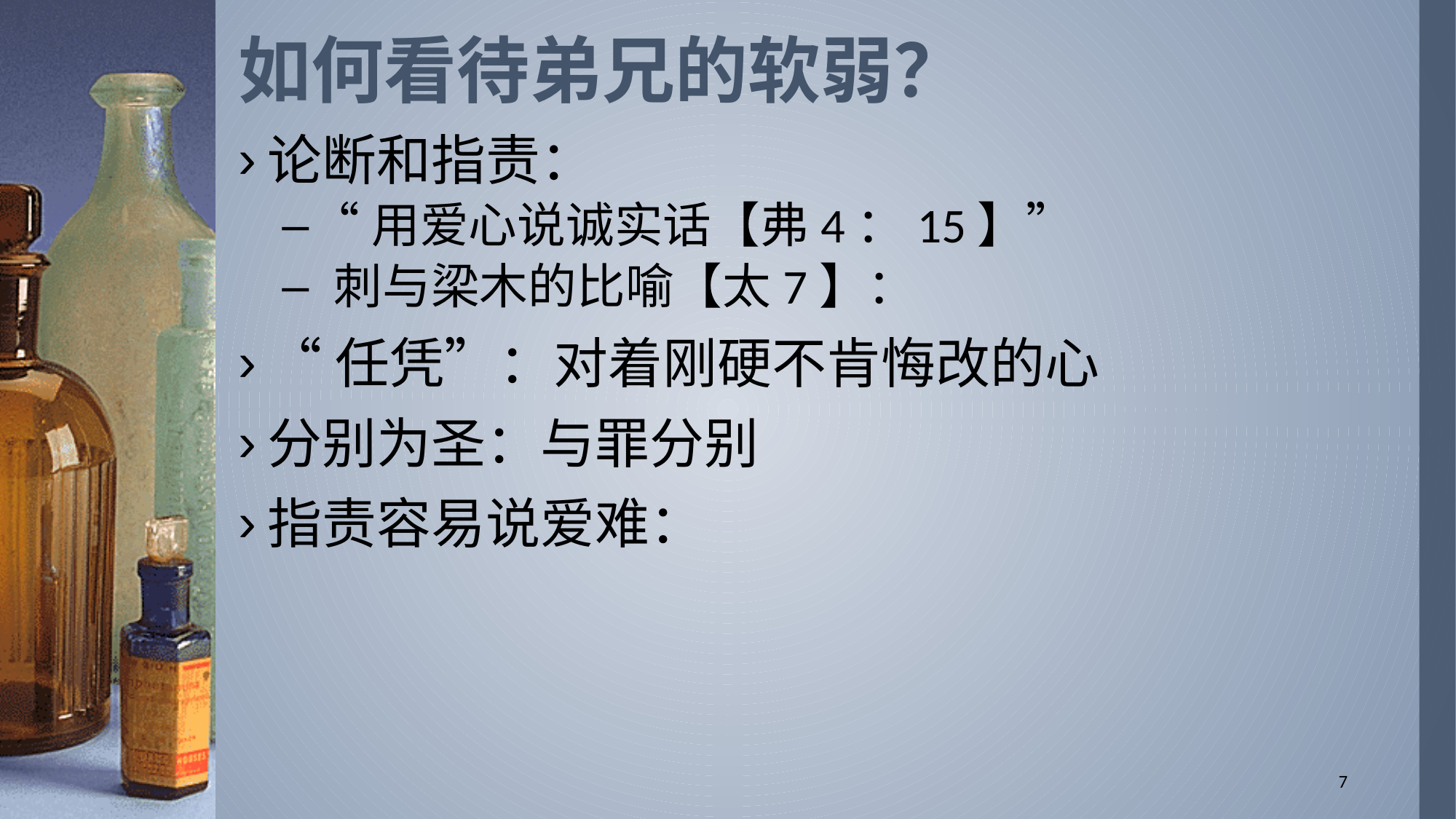

# 如何看待弟兄的软弱？
论断和指责：
“用爱心说诚实话【弗4：15】”
 刺与梁木的比喻【太7】：
“任凭”：对着刚硬不肯悔改的心
分别为圣：与罪分别
指责容易说爱难：
7